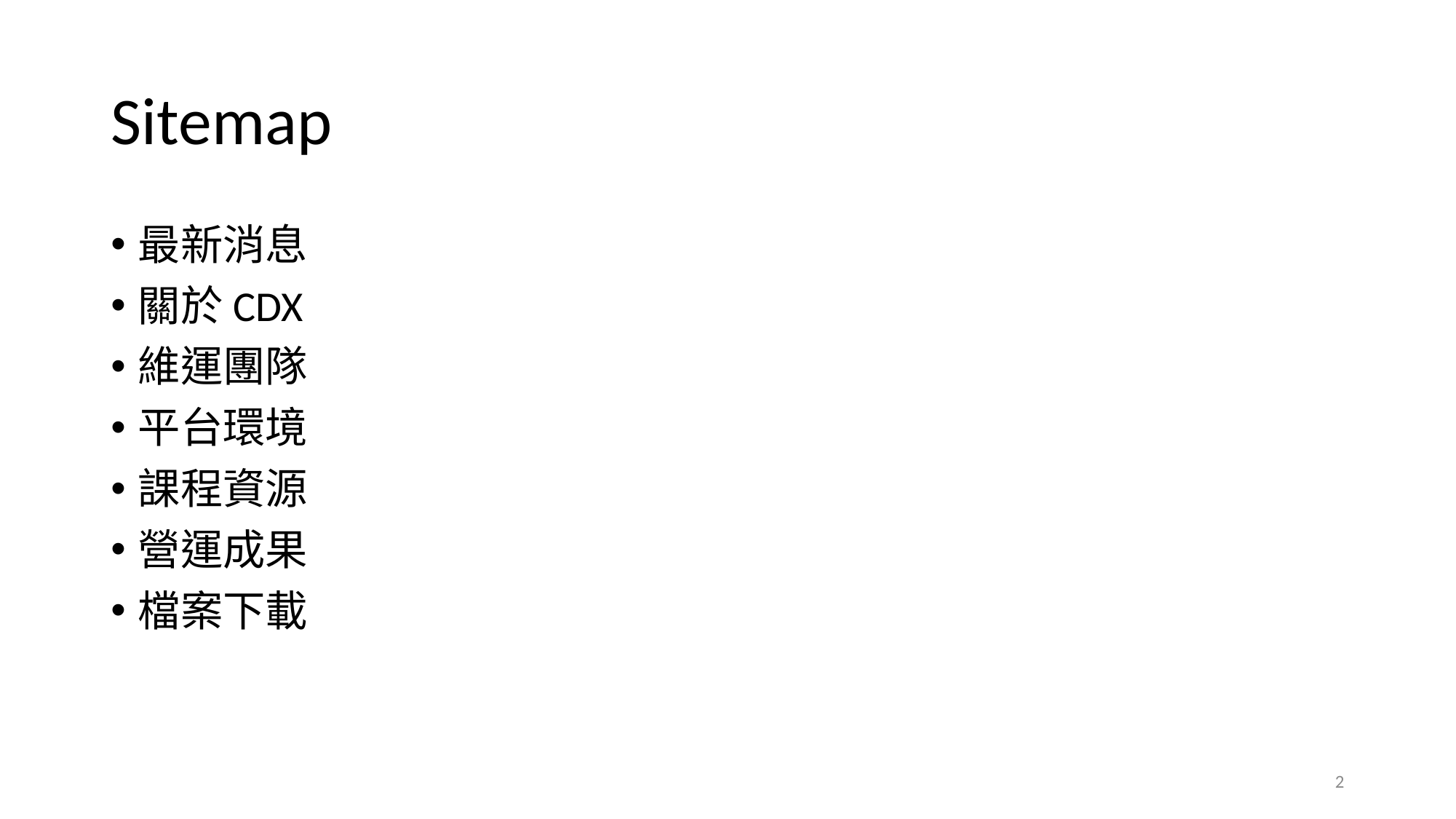

# Sitemap
最新消息
關於CDX
維運團隊
平台環境
課程資源
營運成果
檔案下載
2